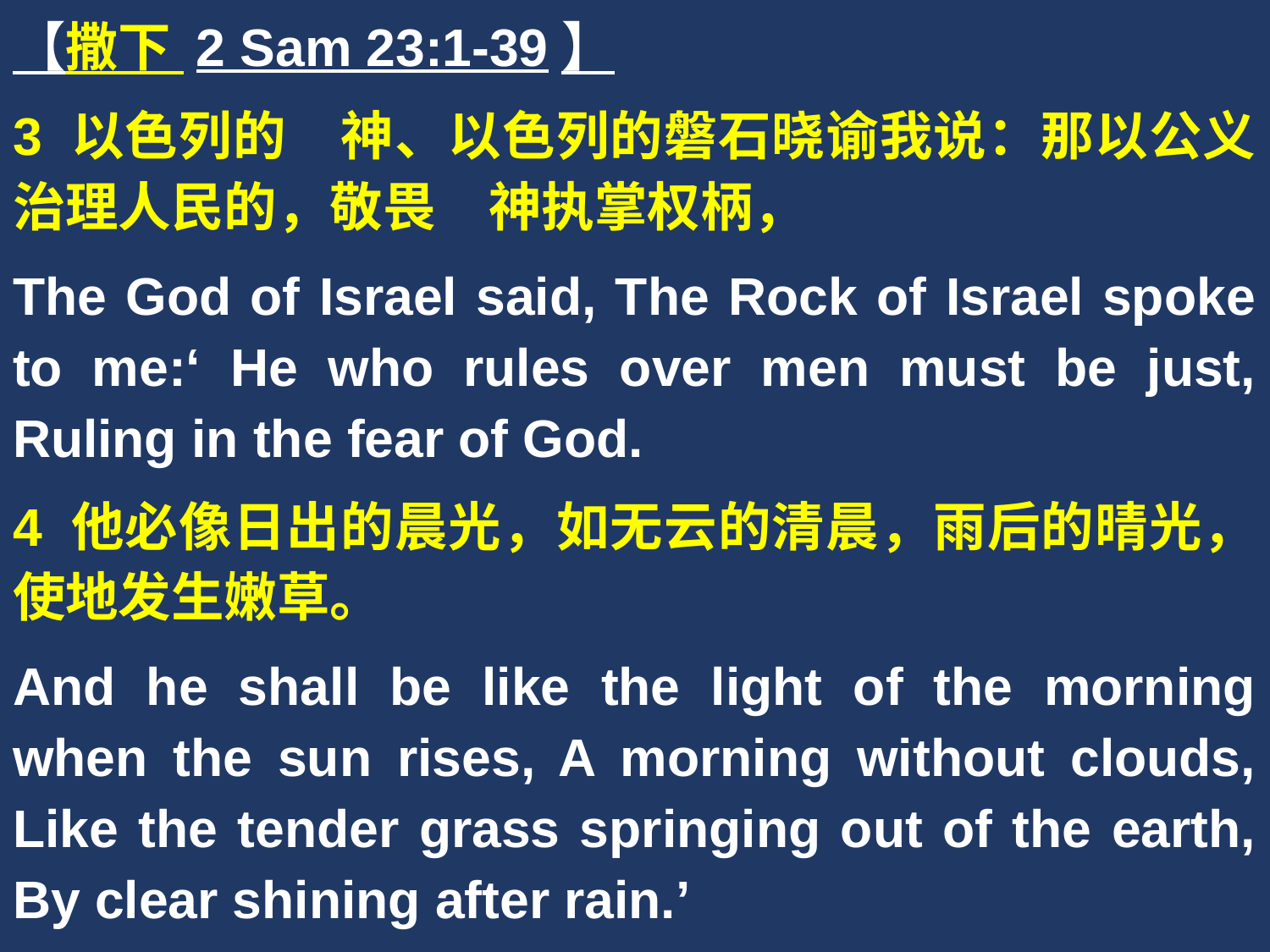

【撒下 2 Sam 23:1-39】
3 以色列的　神、以色列的磐石晓谕我说：那以公义治理人民的，敬畏　神执掌权柄，
The God of Israel said, The Rock of Israel spoke to me:‘ He who rules over men must be just, Ruling in the fear of God.
4 他必像日出的晨光，如无云的清晨，雨后的晴光，使地发生嫩草。
And he shall be like the light of the morning when the sun rises, A morning without clouds, Like the tender grass springing out of the earth, By clear shining after rain.’